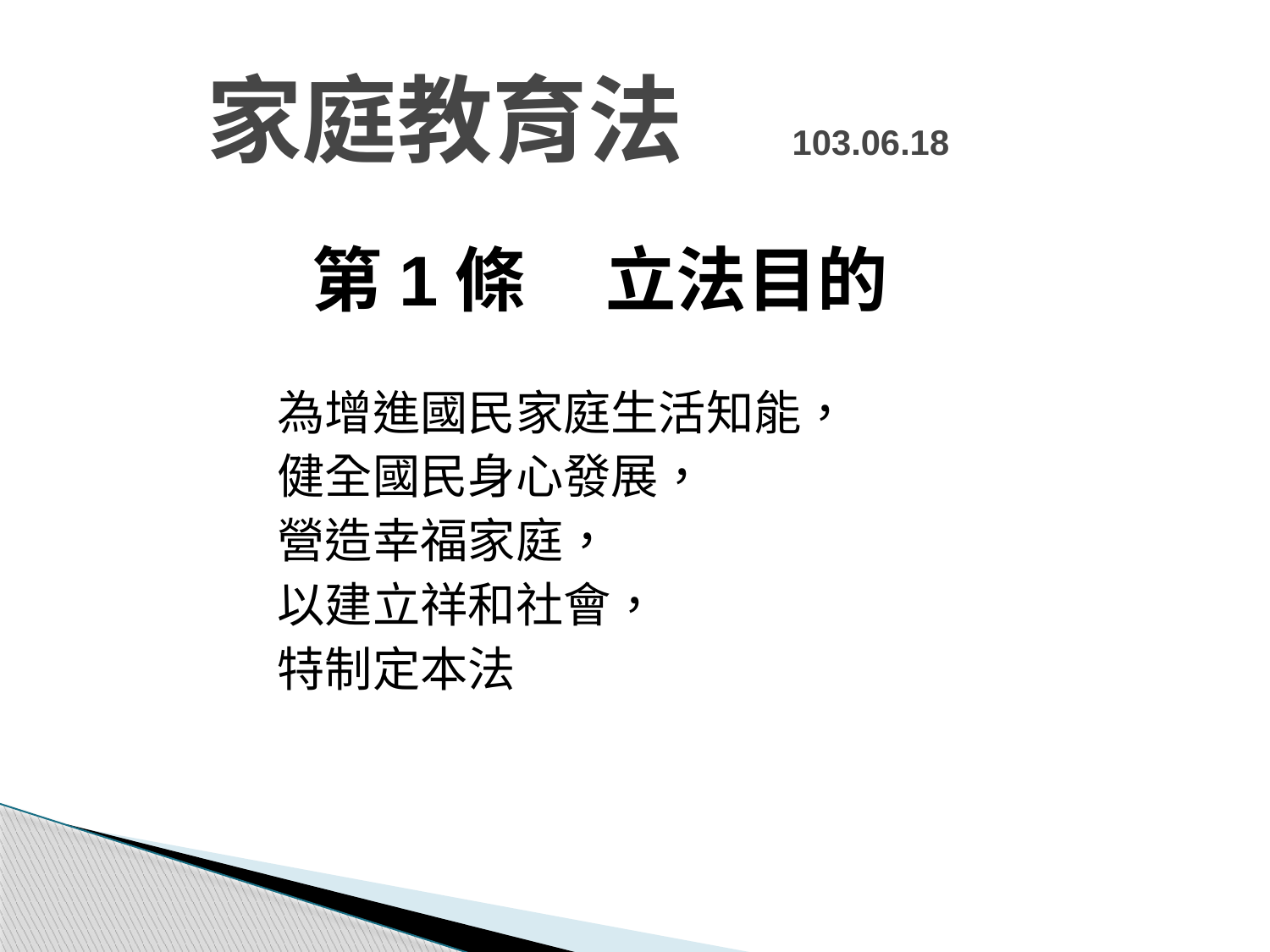

# 家庭教育法    103.06.18
第1條     立法目的
為增進國民家庭生活知能，
健全國民身心發展，
營造幸福家庭，
以建立祥和社會，
特制定本法